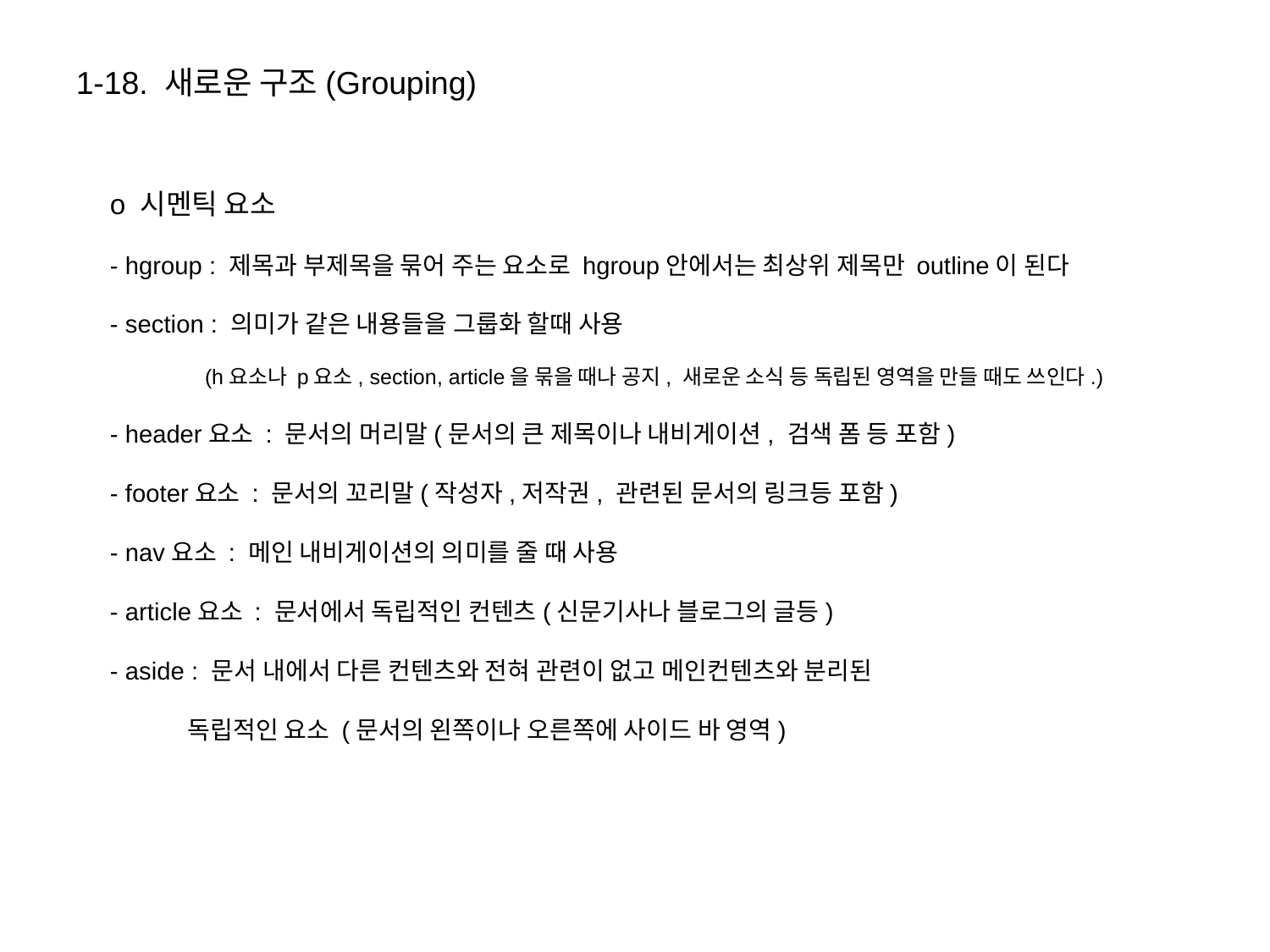

1-18. 새로운 구조(Grouping)
o 시멘틱 요소
- hgroup : 제목과 부제목을 묶어 주는 요소로 hgroup안에서는 최상위 제목만 outline이 된다
- section : 의미가 같은 내용들을 그룹화 할때 사용
                (h요소나 p요소, section, article을 묶을 때나 공지, 새로운 소식 등 독립된 영역을 만들 때도 쓰인다.)
- header요소 : 문서의 머리말(문서의 큰 제목이나 내비게이션, 검색 폼 등 포함)
- footer요소 : 문서의 꼬리말(작성자,저작권, 관련된 문서의 링크등 포함)
- nav요소 : 메인 내비게이션의 의미를 줄 때 사용
- article요소 : 문서에서 독립적인 컨텐츠(신문기사나 블로그의 글등)
- aside : 문서 내에서 다른 컨텐츠와 전혀 관련이 없고 메인컨텐츠와 분리된
             독립적인 요소 (문서의 왼쪽이나 오른쪽에 사이드 바 영역)